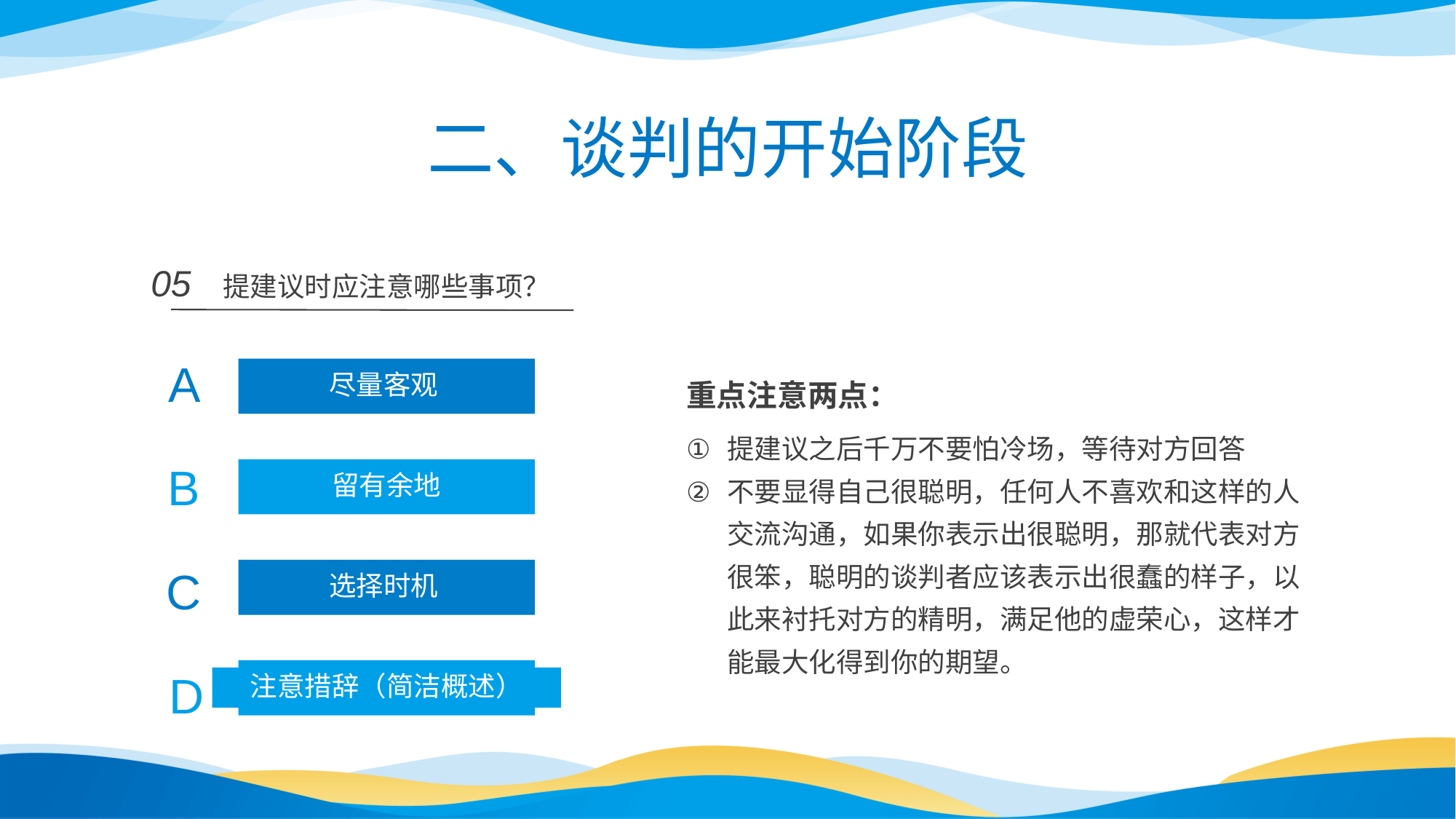

二、谈判的开始阶段
05
提建议时应注意哪些事项？
A

尽量客观
重点注意两点：
提建议之后千万不要怕冷场，等待对方回答
不要显得自己很聪明，任何人不喜欢和这样的人交流沟通，如果你表示出很聪明，那就代表对方很笨，聪明的谈判者应该表示出很蠢的样子，以此来衬托对方的精明，满足他的虚荣心，这样才能最大化得到你的期望。
B

留有余地
C

选择时机
D

注意措辞（简洁概述）